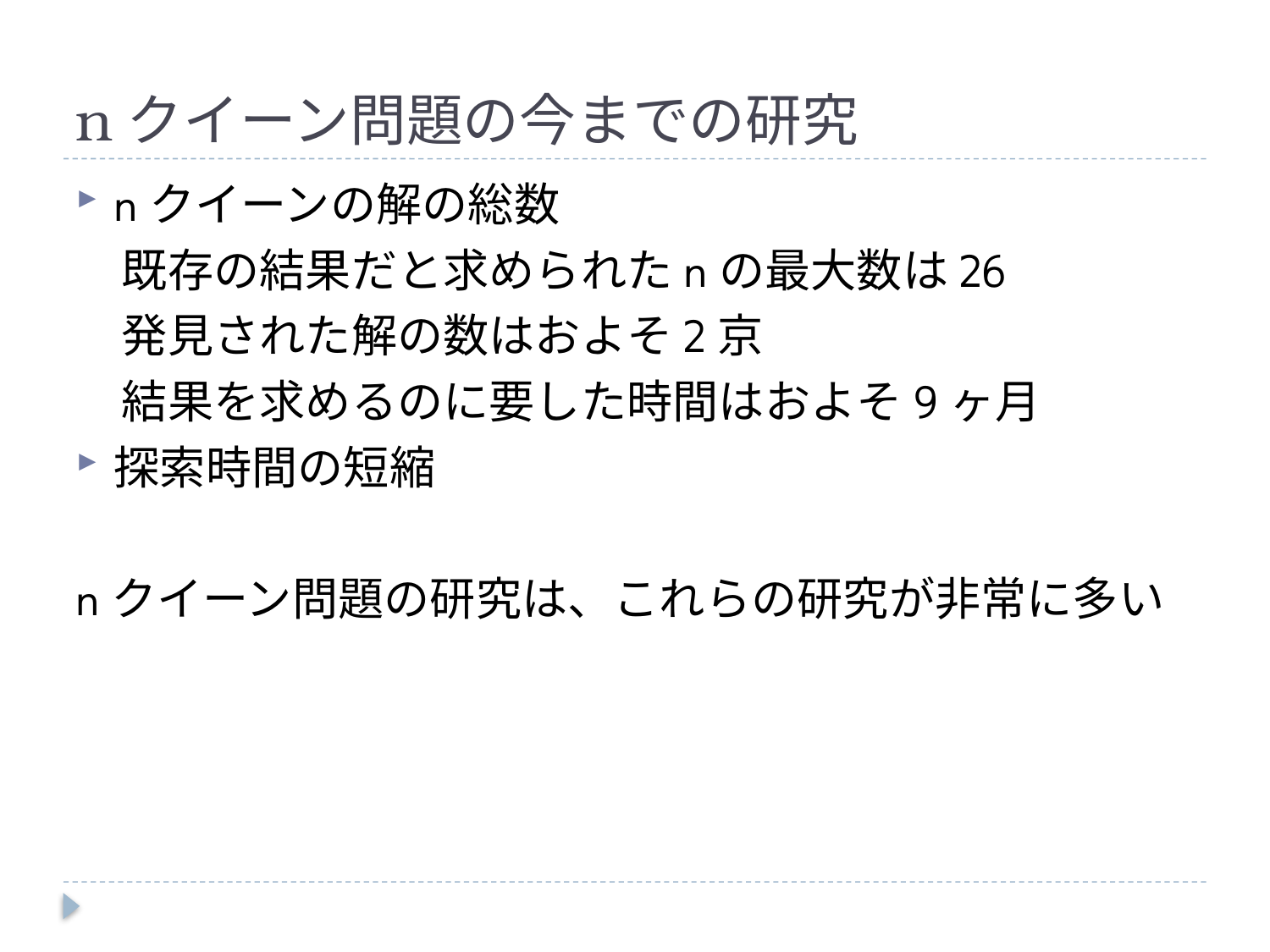

# nクイーン問題の今までの研究
nクイーンの解の総数
　既存の結果だと求められたnの最大数は26
　発見された解の数はおよそ2京
　結果を求めるのに要した時間はおよそ9ヶ月
探索時間の短縮

nクイーン問題の研究は、これらの研究が非常に多い